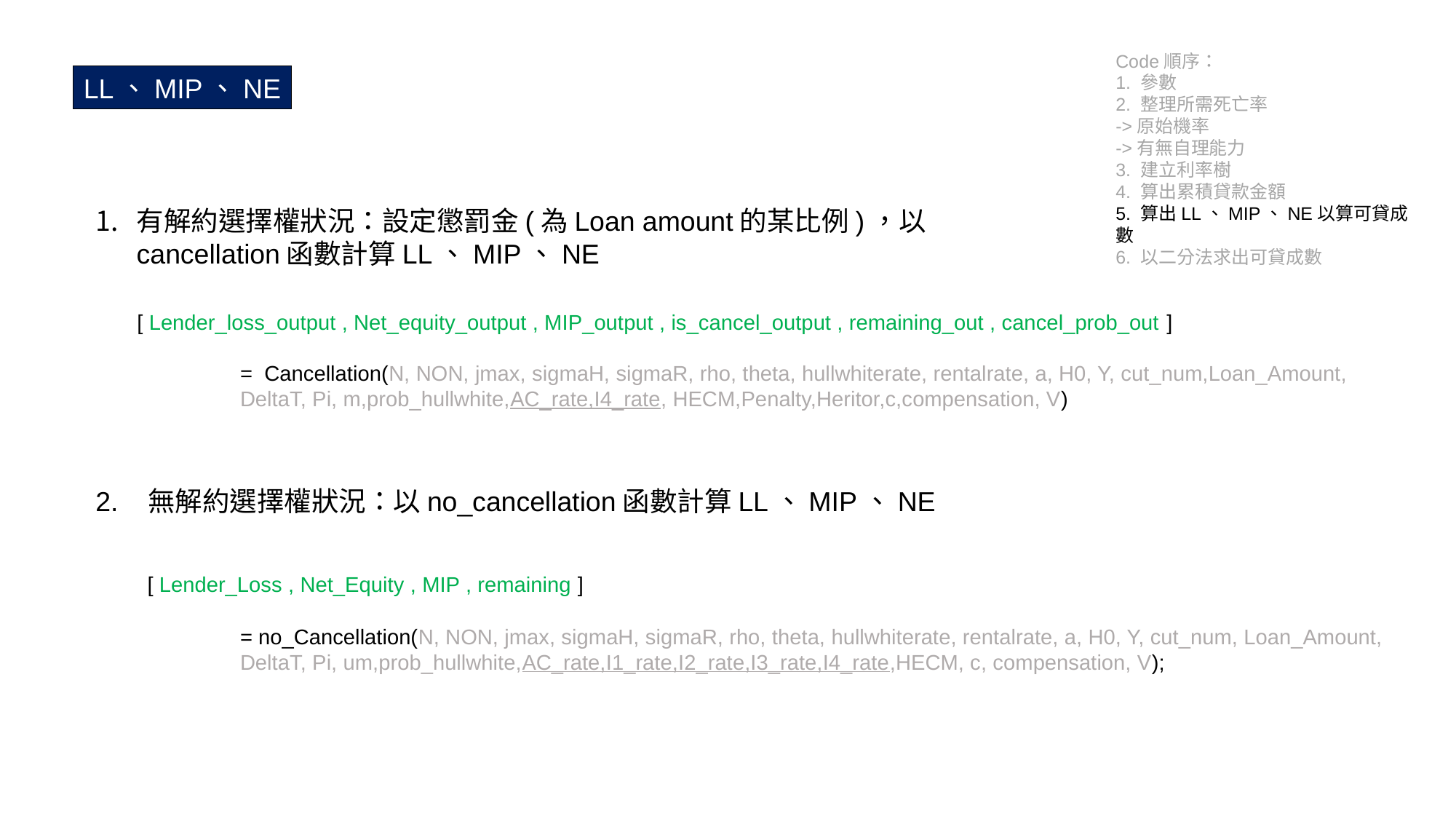

Code順序：
1. 參數
2. 整理所需死亡率
->原始機率
->有無自理能力
3. 建立利率樹
4. 算出累積貸款金額
5. 算出LL、MIP、NE以算可貸成數
6. 以二分法求出可貸成數
LL、MIP、NE
有解約選擇權狀況：設定懲罰金(為Loan amount的某比例)，以cancellation函數計算LL、MIP、NE
 [ Lender_loss_output , Net_equity_output , MIP_output , is_cancel_output , remaining_out , cancel_prob_out ]

	=  Cancellation(N, NON, jmax, sigmaH, sigmaR, rho, theta, hullwhiterate, rentalrate, a, H0, Y, cut_num,Loan_Amount, 	DeltaT, Pi, m,prob_hullwhite,AC_rate,I4_rate, HECM,Penalty,Heritor,c,compensation, V)

2.   無解約選擇權狀況：以no_cancellation函數計算LL、MIP、NE
 [ Lender_Loss , Net_Equity , MIP , remaining ]

	= no_Cancellation(N, NON, jmax, sigmaH, sigmaR, rho, theta, hullwhiterate, rentalrate, a, H0, Y, cut_num, Loan_Amount,  	DeltaT, Pi, um,prob_hullwhite,AC_rate,I1_rate,I2_rate,I3_rate,I4_rate,HECM, c, compensation, V);